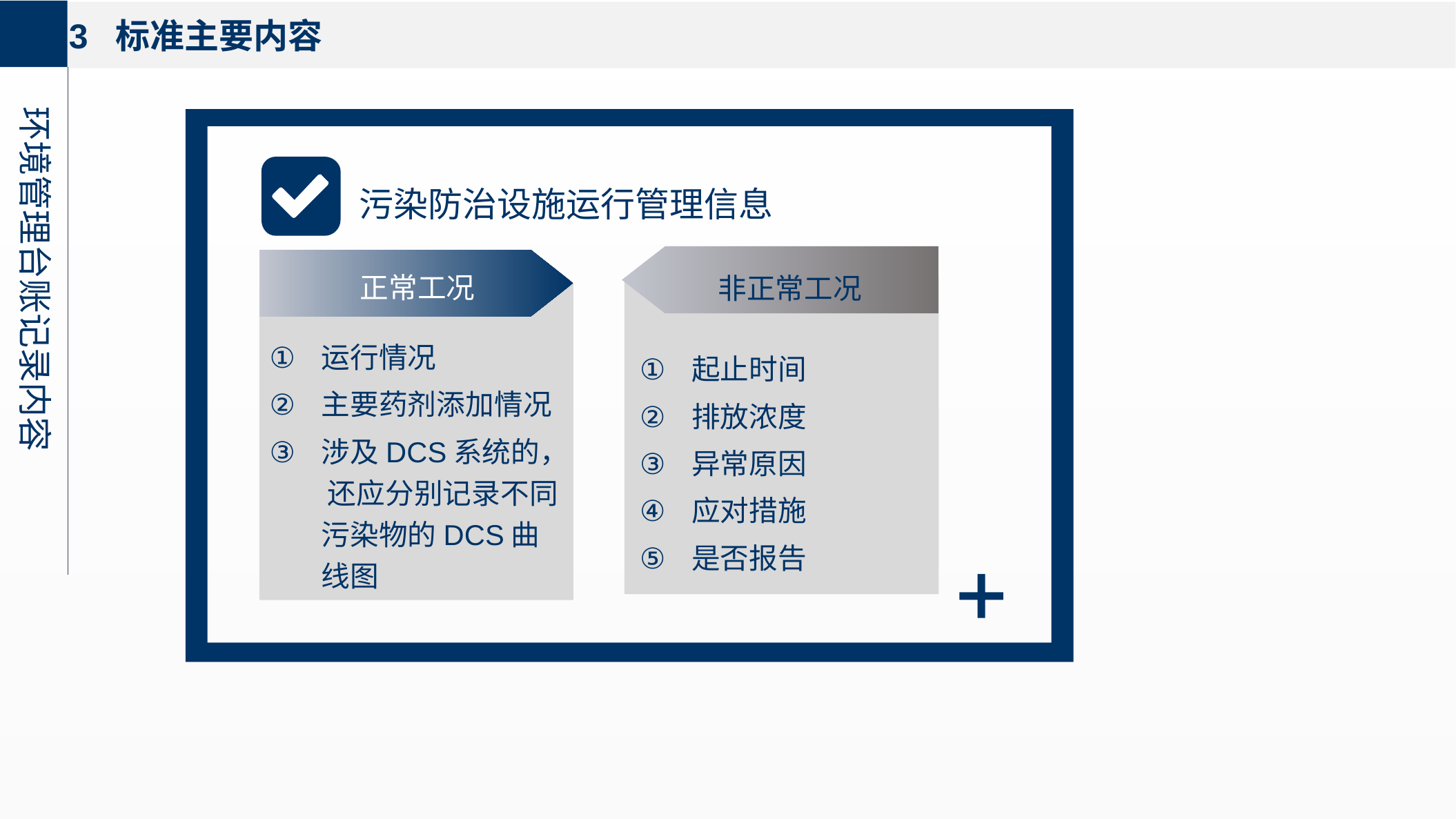

3  标准主要内容
环境管理台账记录内容

污染防治设施运行管理信息

正常工况
非正常工况

运行情况
主要药剂添加情况
涉及DCS系统的， 还应分别记录不同污染物的DCS曲线图
起止时间
排放浓度
异常原因
应对措施
是否报告